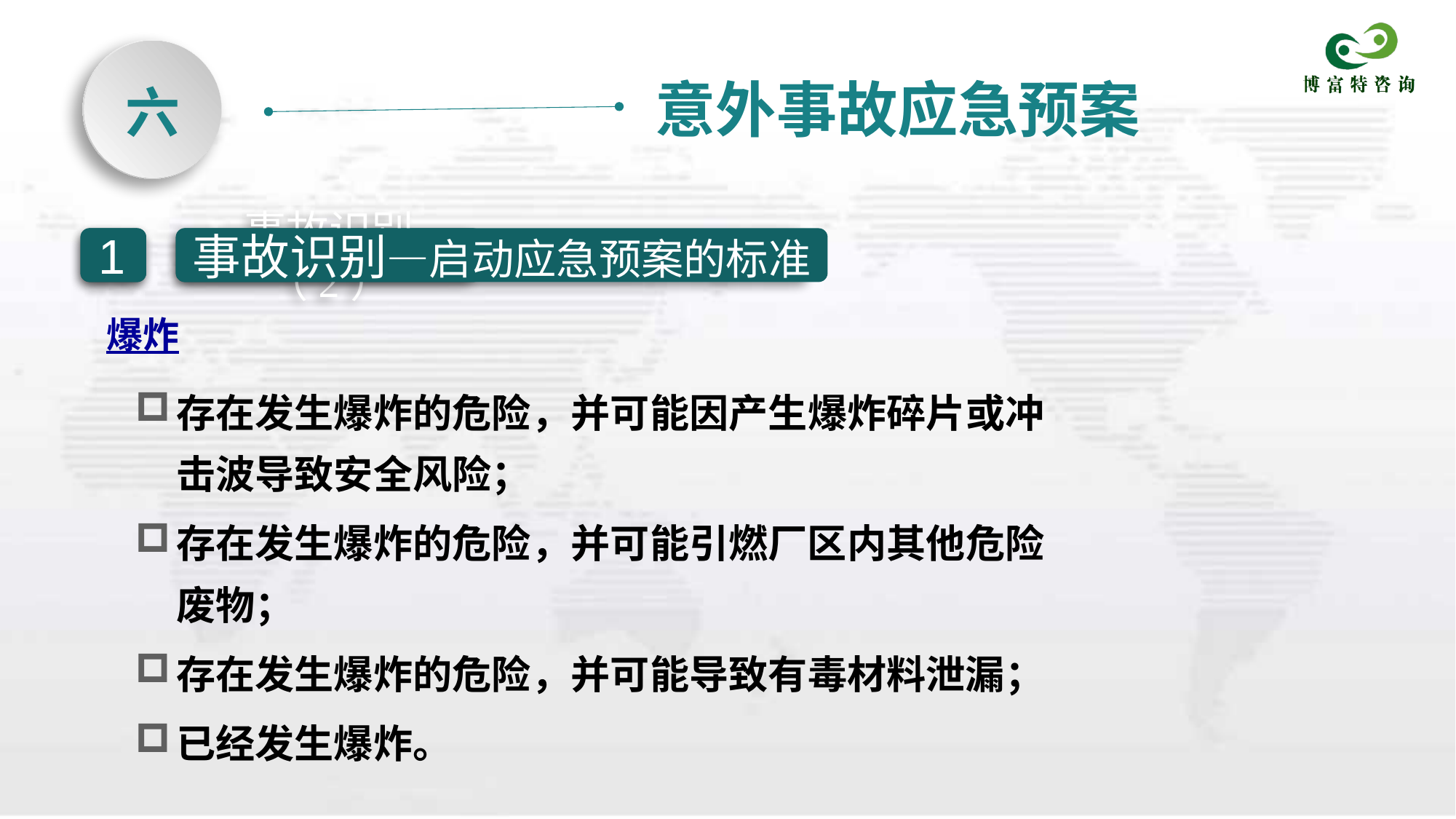

意外事故应急预案
六
1

事故识别（2）
1

事故识别—启动应急预案的标准

爆炸
存在发生爆炸的危险，并可能因产生爆炸碎片或冲击波导致安全风险；
存在发生爆炸的危险，并可能引燃厂区内其他危险废物；
存在发生爆炸的危险，并可能导致有毒材料泄漏；
已经发生爆炸。